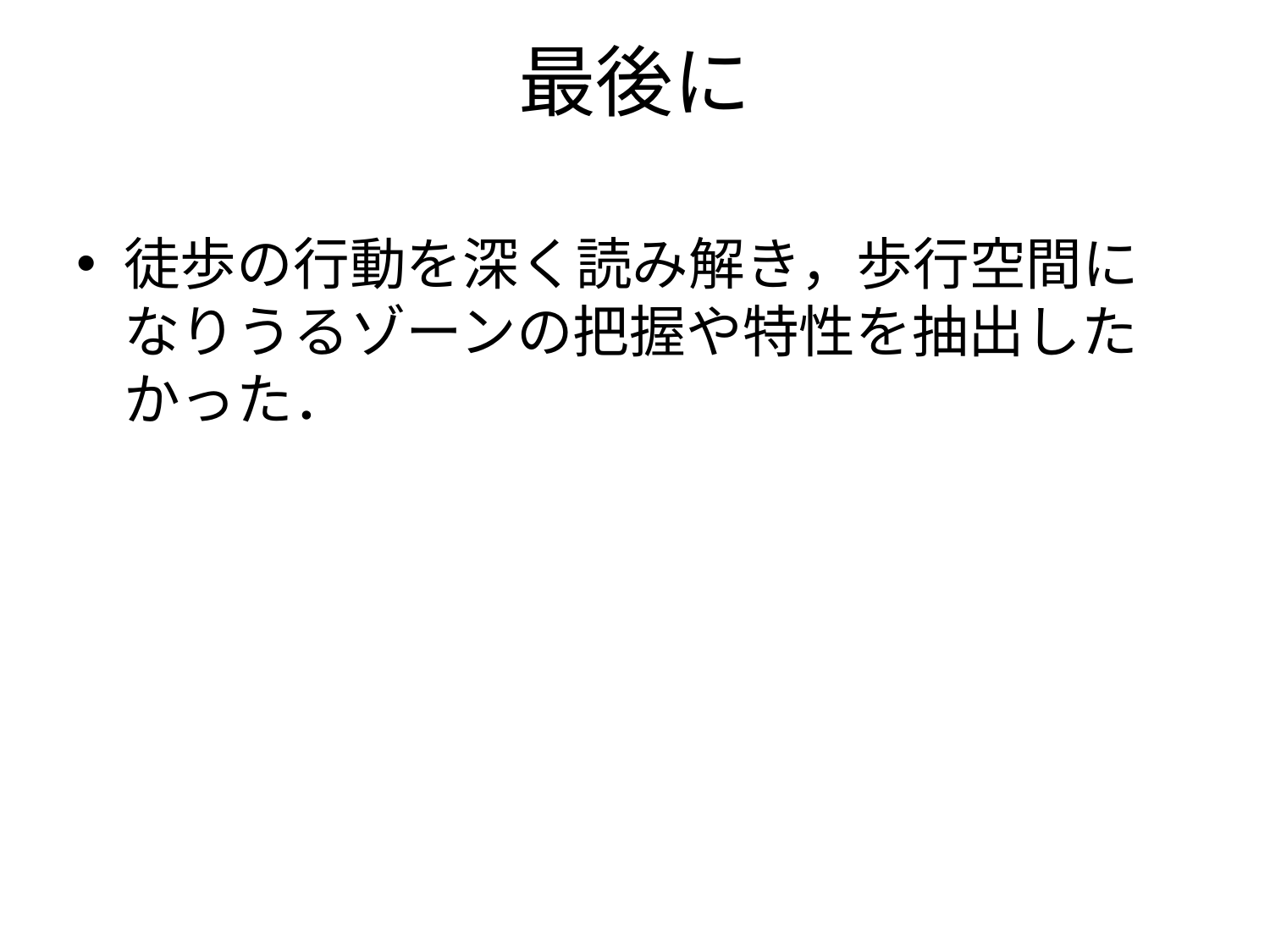

# 最後に
徒歩の行動を深く読み解き，歩行空間になりうるゾーンの把握や特性を抽出したかった．